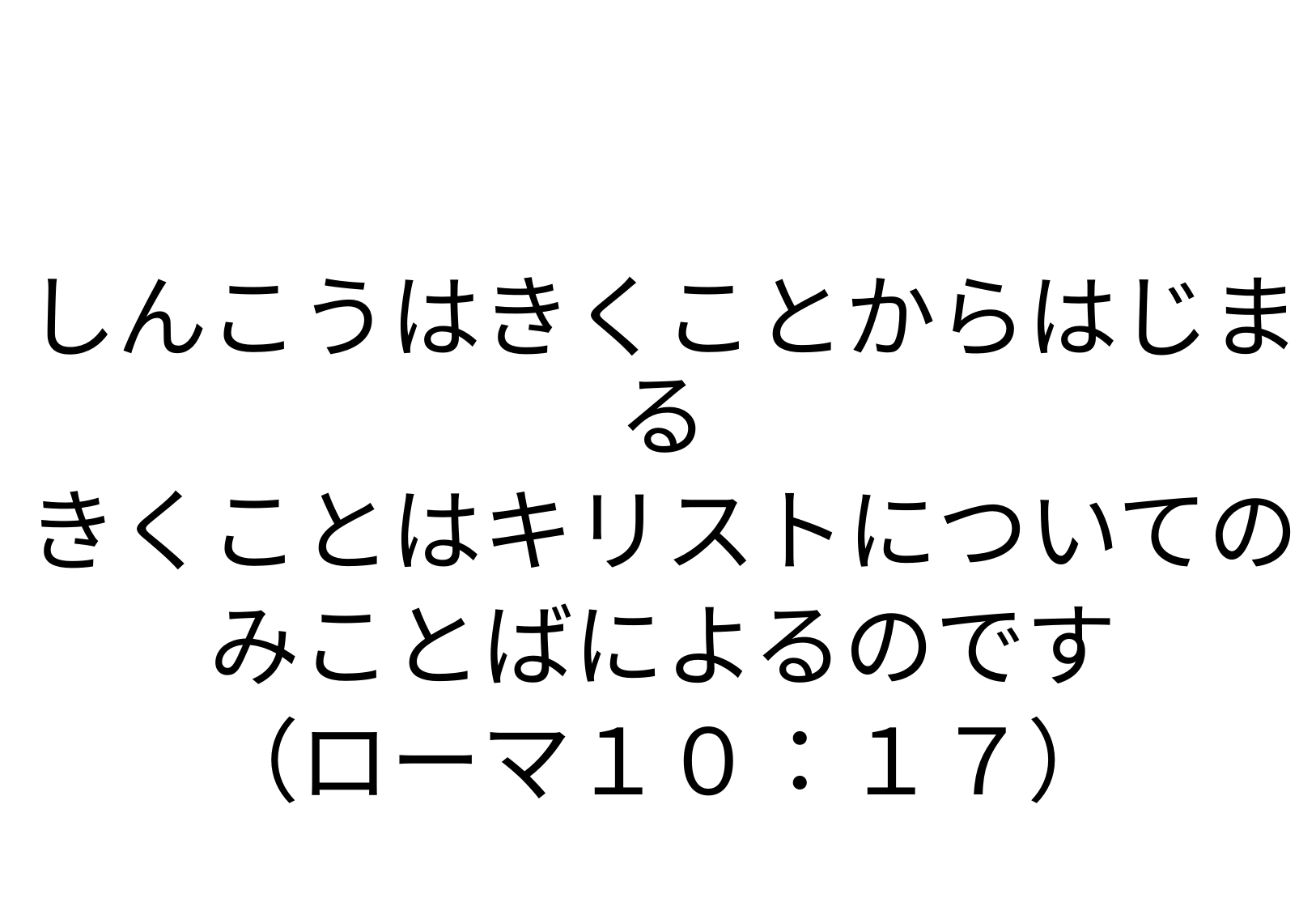

#
しんこうはきくことからはじまる
きくことはキリストについての
みことばによるのです
（ローマ１０：１７）